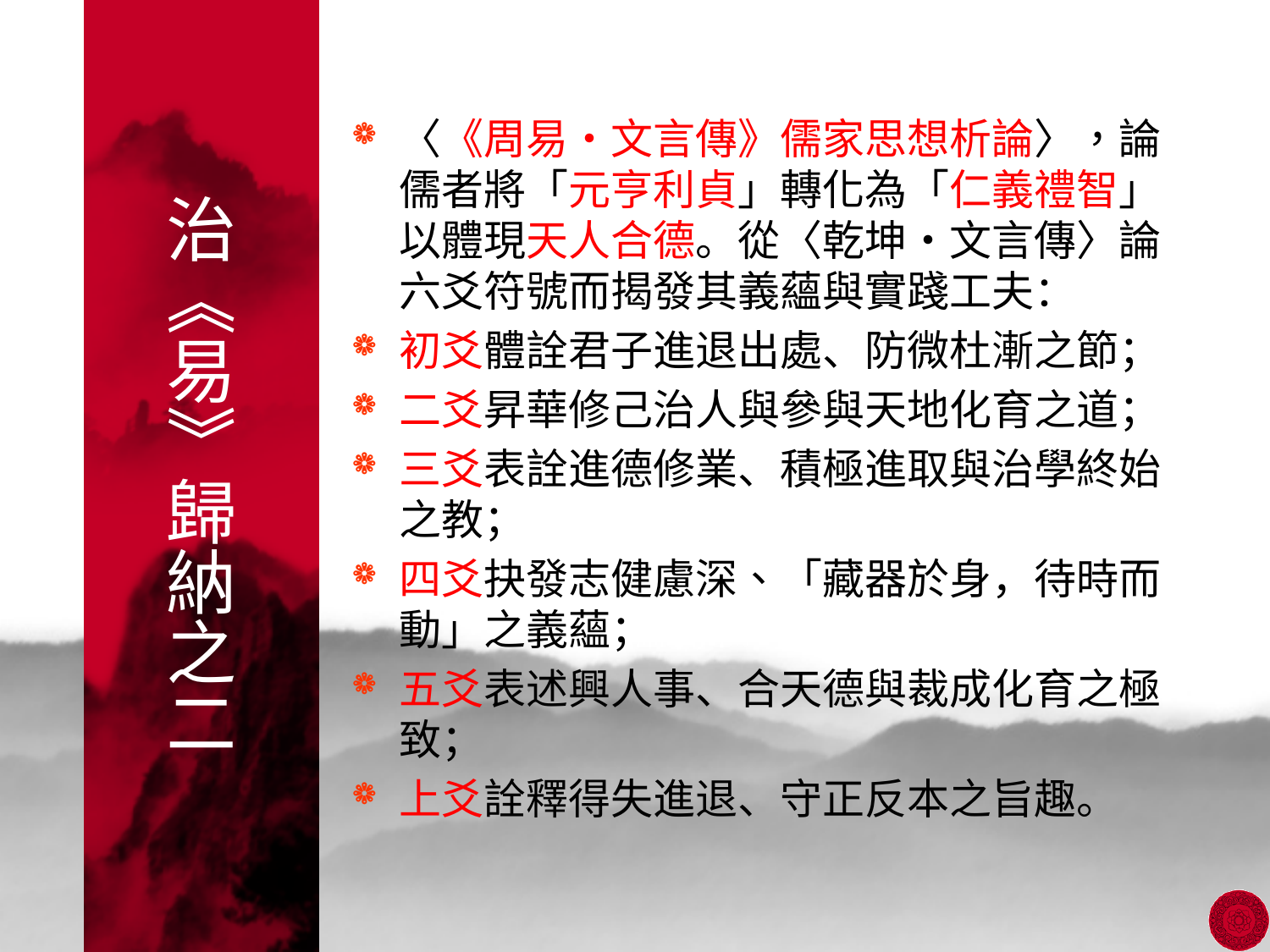

〈《周易‧文言傳》儒家思想析論〉，論儒者將「元亨利貞」轉化為「仁義禮智」以體現天人合德。從〈乾坤‧文言傳〉論六爻符號而揭發其義蘊與實踐工夫：
初爻體詮君子進退出處、防微杜漸之節；
二爻昇華修己治人與參與天地化育之道；
三爻表詮進德修業、積極進取與治學終始之教；
四爻抉發志健慮深、「藏器於身，待時而動」之義蘊；
五爻表述興人事、合天德與裁成化育之極致；
上爻詮釋得失進退、守正反本之旨趣。
# 治《易》歸納之二